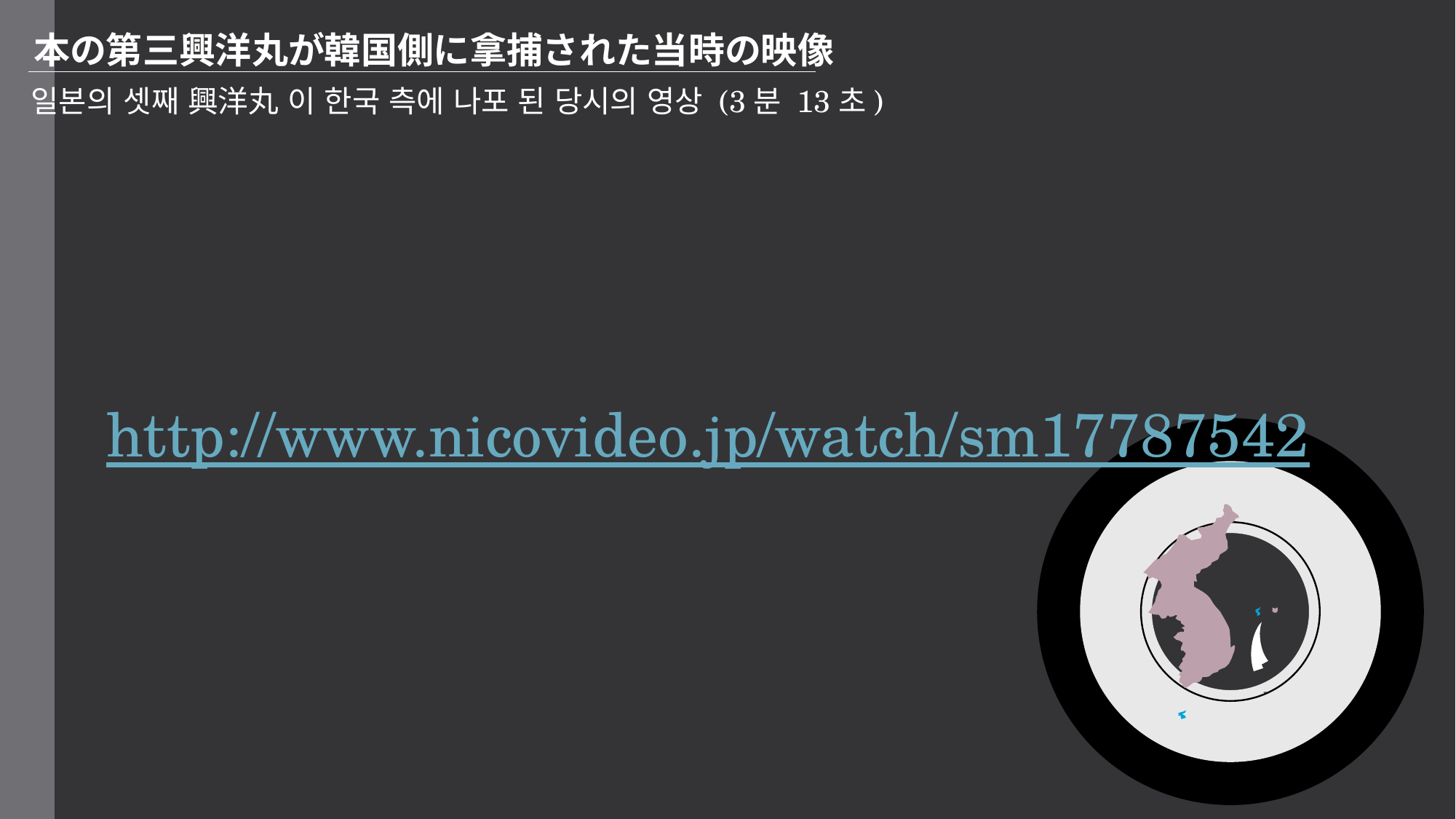

本の第三興洋丸が韓国側に拿捕された当時の映像

일본의 셋째 興洋丸 이 한국 측에 나포 된 당시의 영상 (3분 13초)
http://www.nicovideo.jp/watch/sm17787542